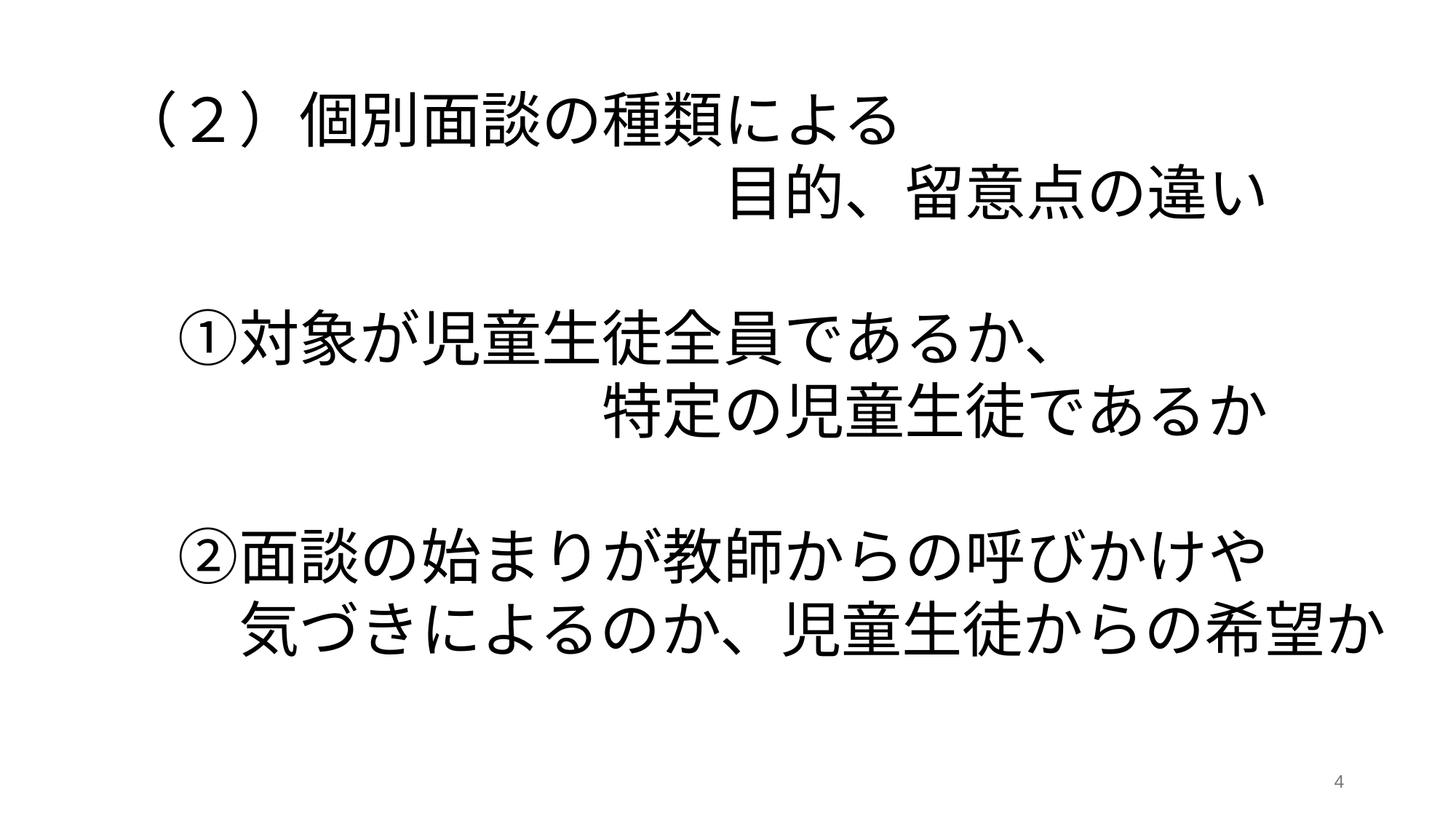

（２）個別面談の種類による
　　　　　　　　　　目的、留意点の違い

　①対象が児童生徒全員であるか、
　　　　　　　　特定の児童生徒であるか

　②面談の始まりが教師からの呼びかけや
　　気づきによるのか、児童生徒からの希望か
4